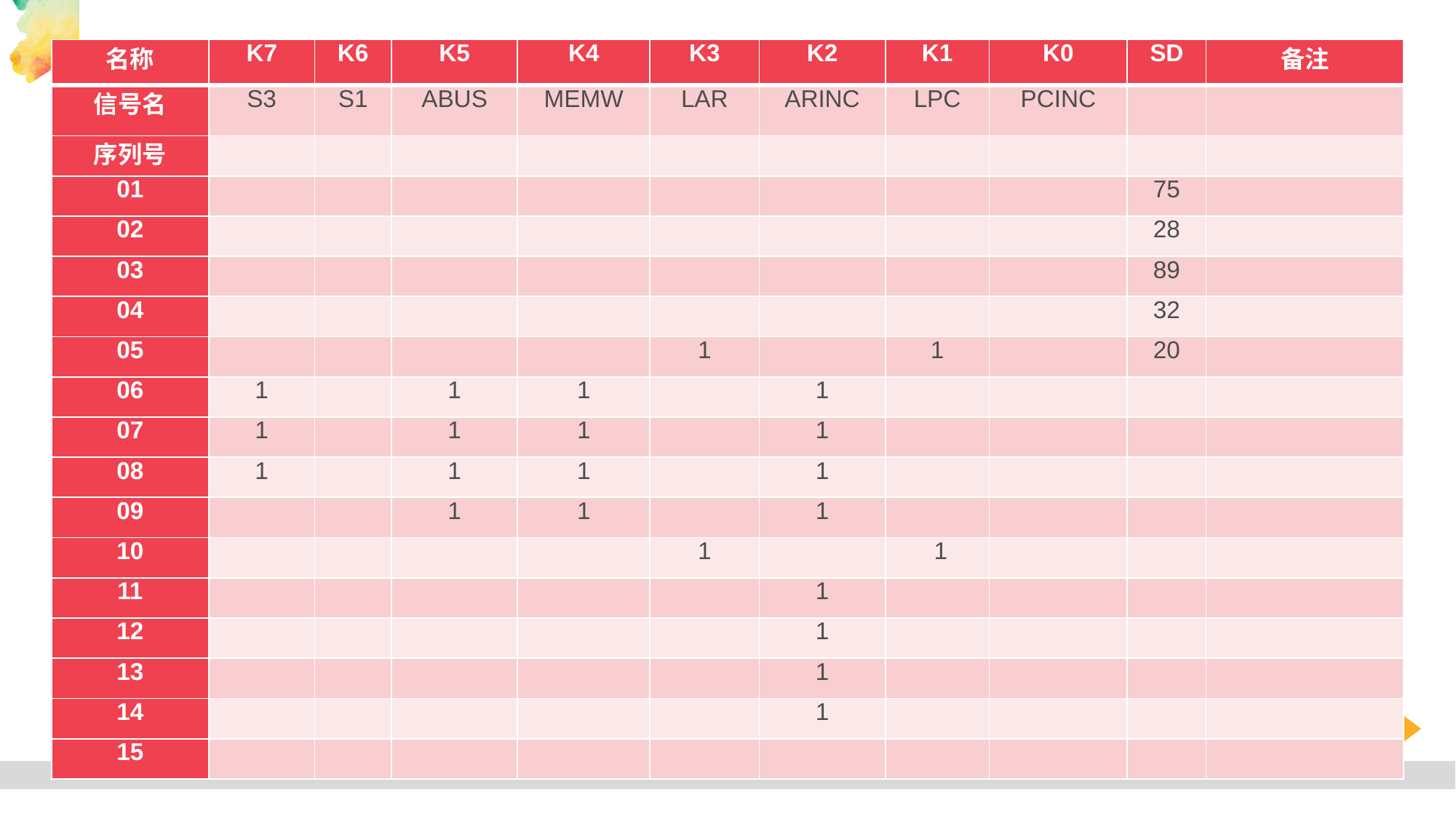

| 名称 | K7 | K6 | K5 | K4 | K3 | K2 | K1 | K0 | SD | 备注 |
| --- | --- | --- | --- | --- | --- | --- | --- | --- | --- | --- |
| 信号名 | S3 | S1 | ABUS | MEMW | LAR | ARINC | LPC | PCINC |  |  |
| 序列号 |  |  |  |  |  |  |  |  |  |  |
| 01 |  |  |  |  |  |  |  |  | 75 |  |
| 02 |  |  |  |  |  |  |  |  | 28 |  |
| 03 |  |  |  |  |  |  |  |  | 89 |  |
| 04 |  |  |  |  |  |  |  |  | 32 |  |
| 05 |  |  |  |  | 1 |  | 1 |  | 20 |  |
| 06 | 1 |  | 1 | 1 |  | 1 |  |  |  |  |
| 07 | 1 |  | 1 | 1 |  | 1 |  |  |  |  |
| 08 | 1 |  | 1 | 1 |  | 1 |  |  |  |  |
| 09 |  |  | 1 | 1 |  | 1 |  |  |  |  |
| 10 |  |  |  |  | 1 |  | 1 |  |  |  |
| 11 |  |  |  |  |  | 1 |  |  |  |  |
| 12 |  |  |  |  |  | 1 |  |  |  |  |
| 13 |  |  |  |  |  | 1 |  |  |  |  |
| 14 |  |  |  |  |  | 1 |  |  |  |  |
| 15 |  |  |  |  |  |  |  |  |  |  |